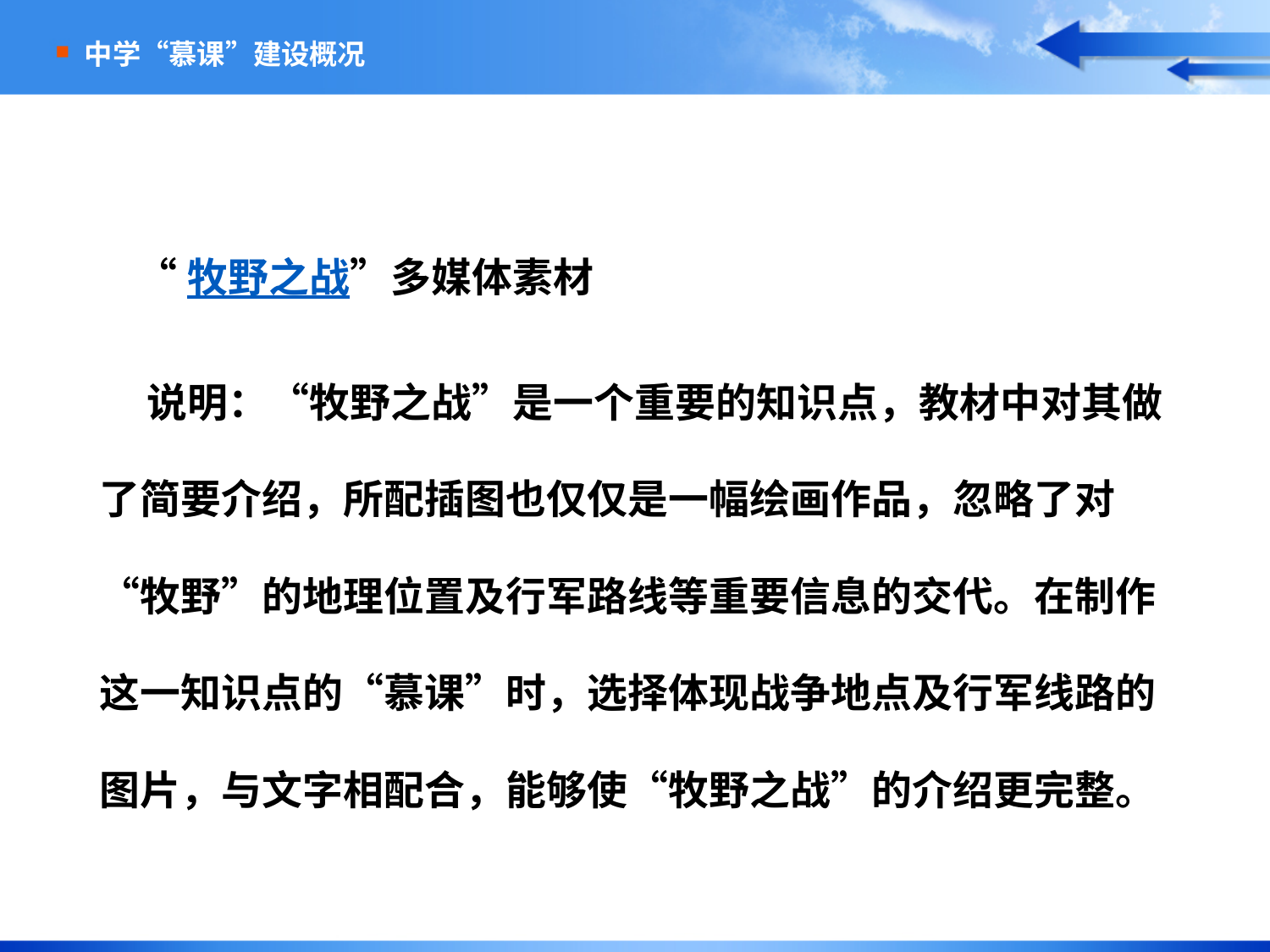

中学“慕课”建设概况
    “牧野之战”多媒体素材
    说明：“牧野之战”是一个重要的知识点，教材中对其做了简要介绍，所配插图也仅仅是一幅绘画作品，忽略了对“牧野”的地理位置及行军路线等重要信息的交代。在制作这一知识点的“慕课”时，选择体现战争地点及行军线路的图片，与文字相配合，能够使“牧野之战”的介绍更完整。